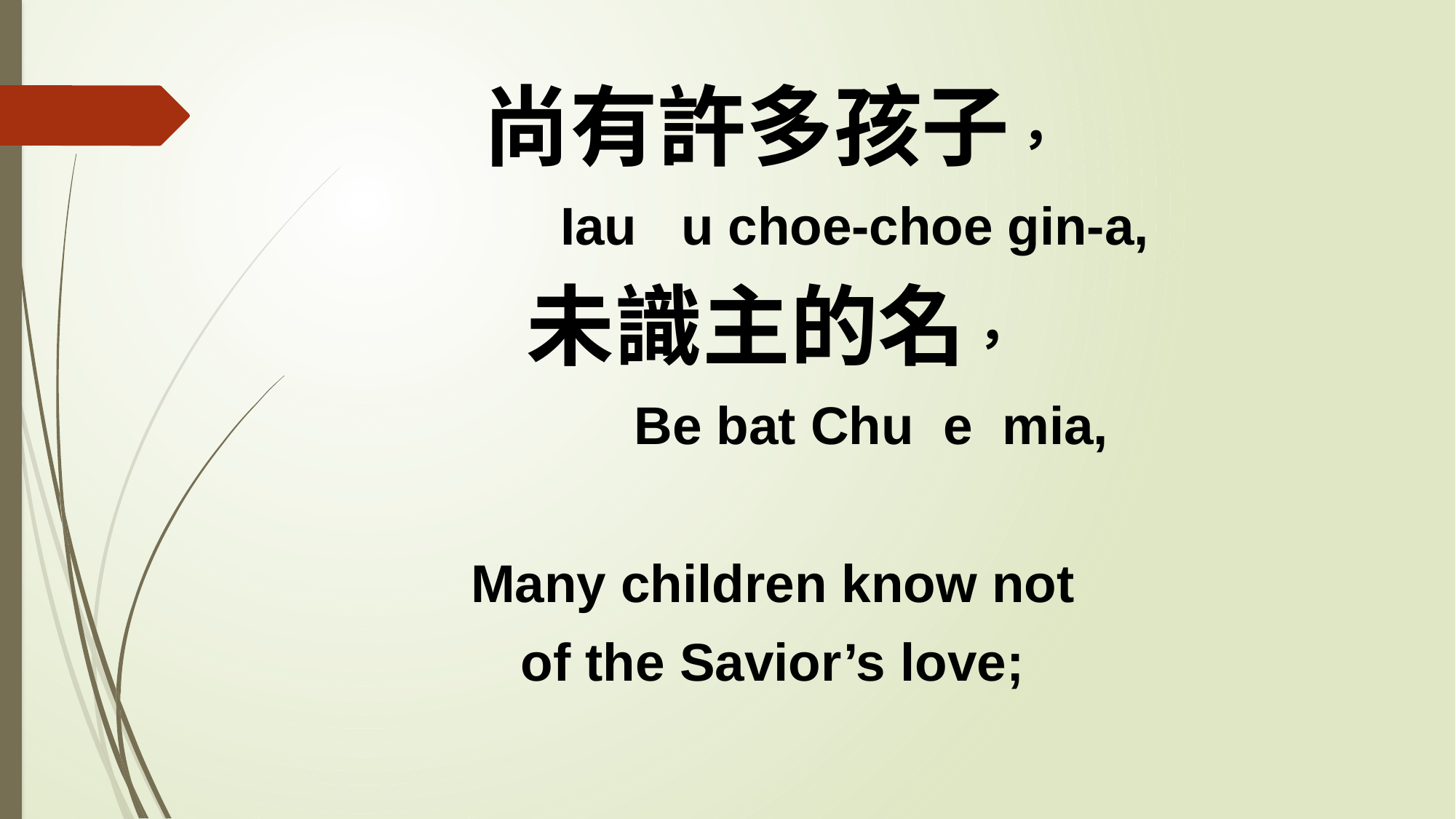

尚有許多孩子，
                       Iau   u choe-choe gin-a,
未識主的名，
                            Be bat Chu  e  mia,

Many children know not
of the Savior’s love;